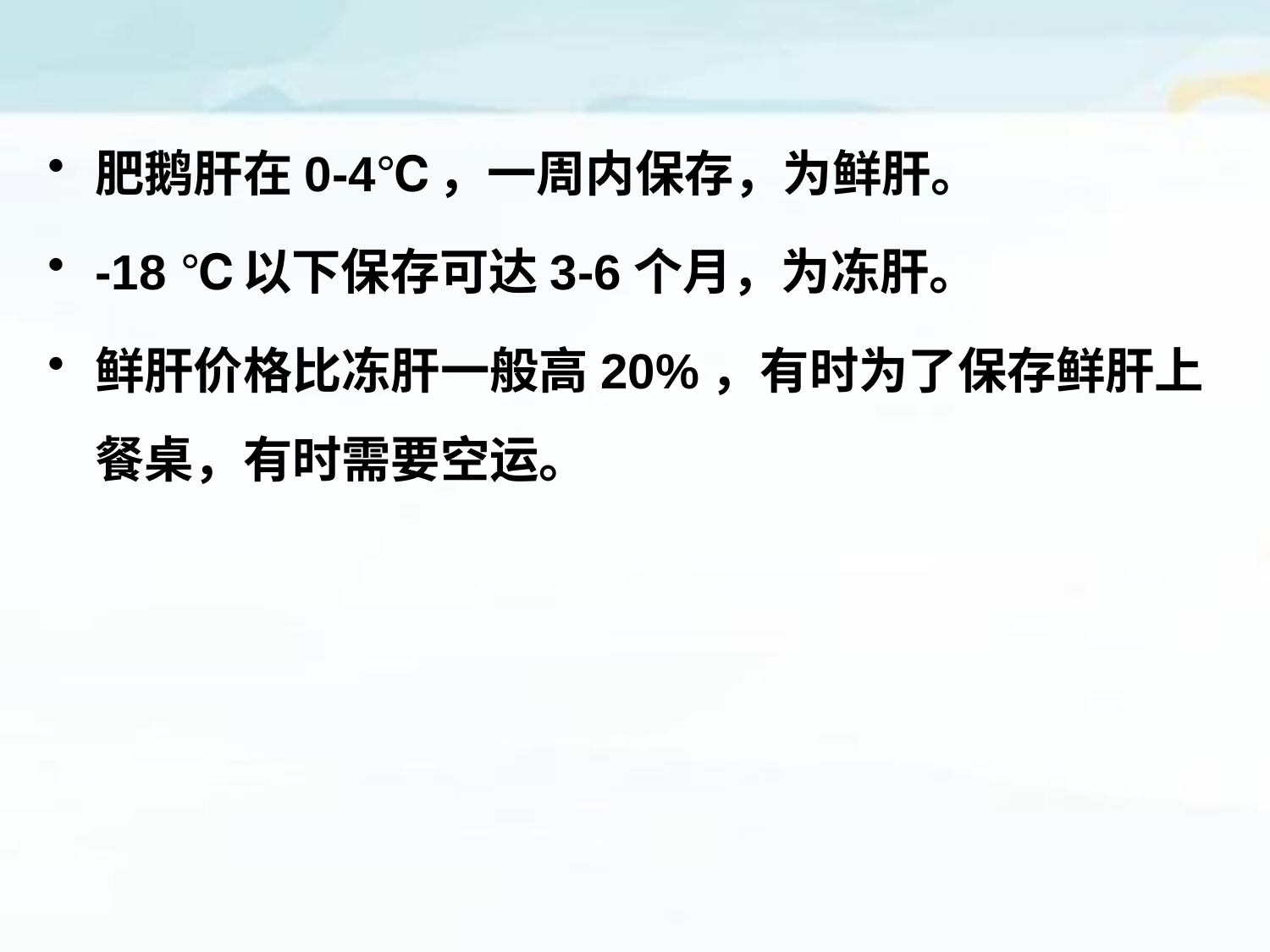

肥鹅肝在0-4℃，一周内保存，为鲜肝。
-18 ℃以下保存可达3-6个月，为冻肝。
鲜肝价格比冻肝一般高20%，有时为了保存鲜肝上餐桌，有时需要空运。